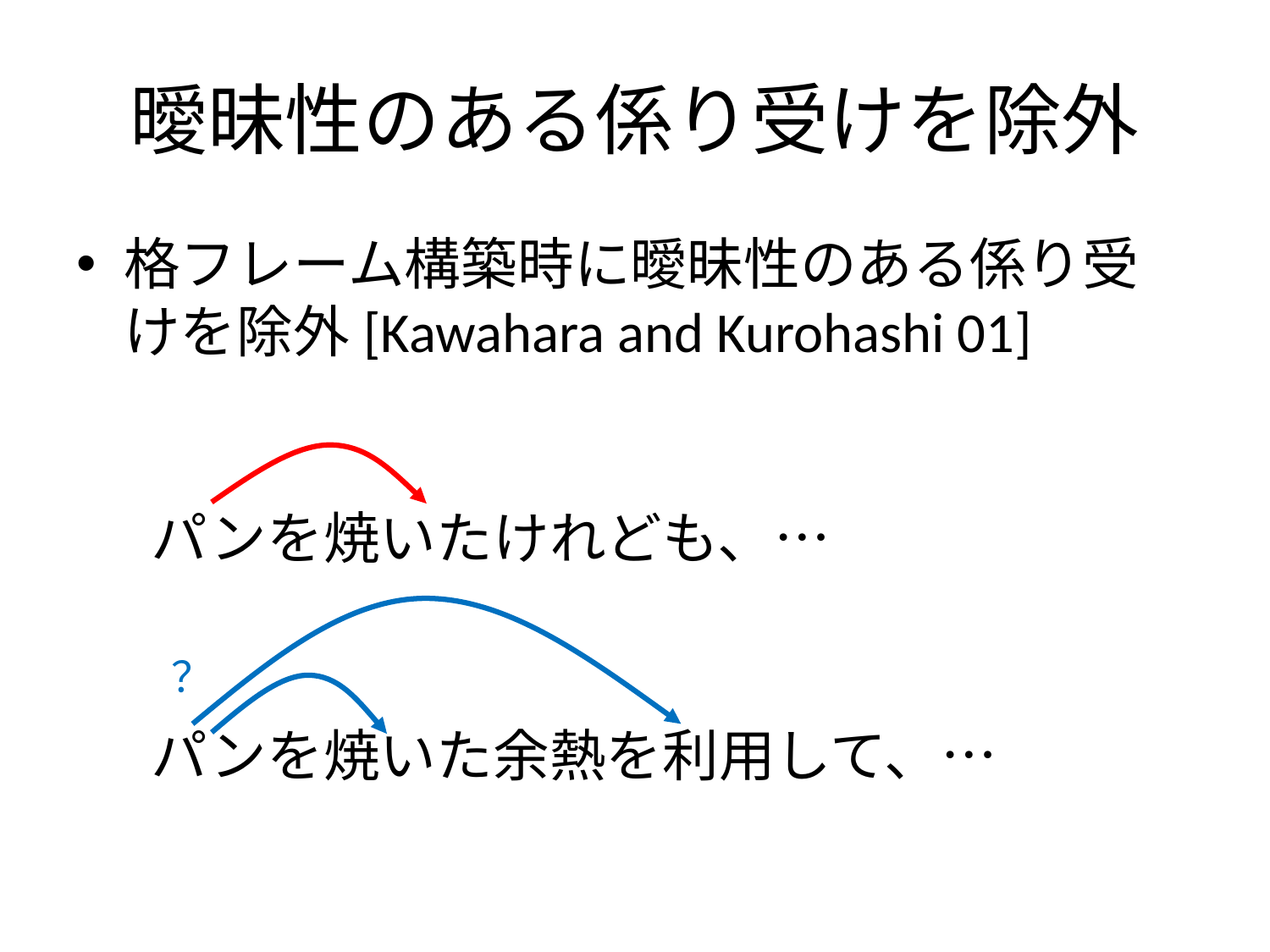

# 曖昧性のある係り受けを除外
格フレーム構築時に曖昧性のある係り受けを除外[Kawahara and Kurohashi 01]

パンを焼いたけれども、…

？

パンを焼いた余熱を利用して、…